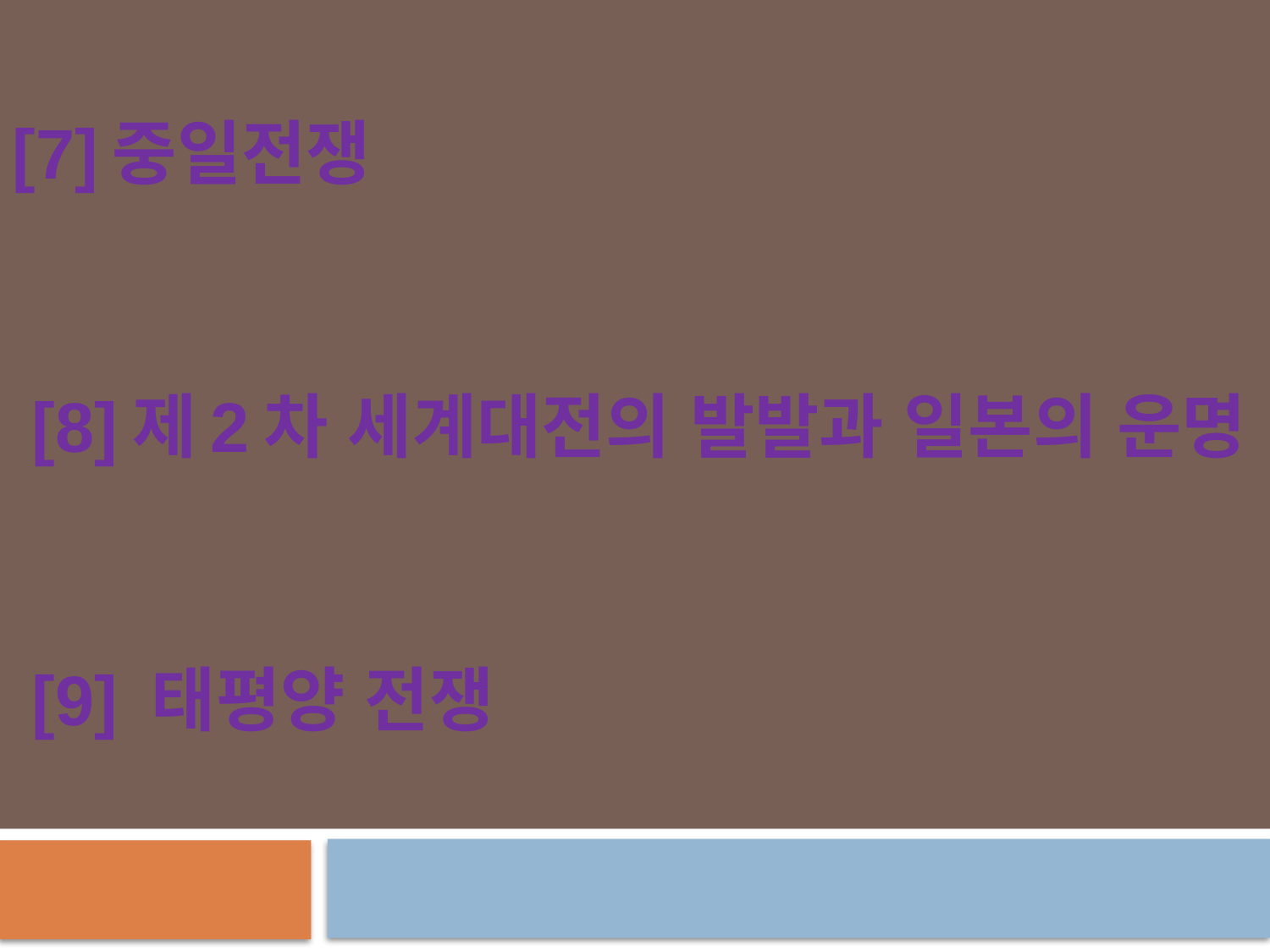

[7]중일전쟁

 [8]제2차 세계대전의 발발과 일본의 운명

 [9] 태평양 전쟁